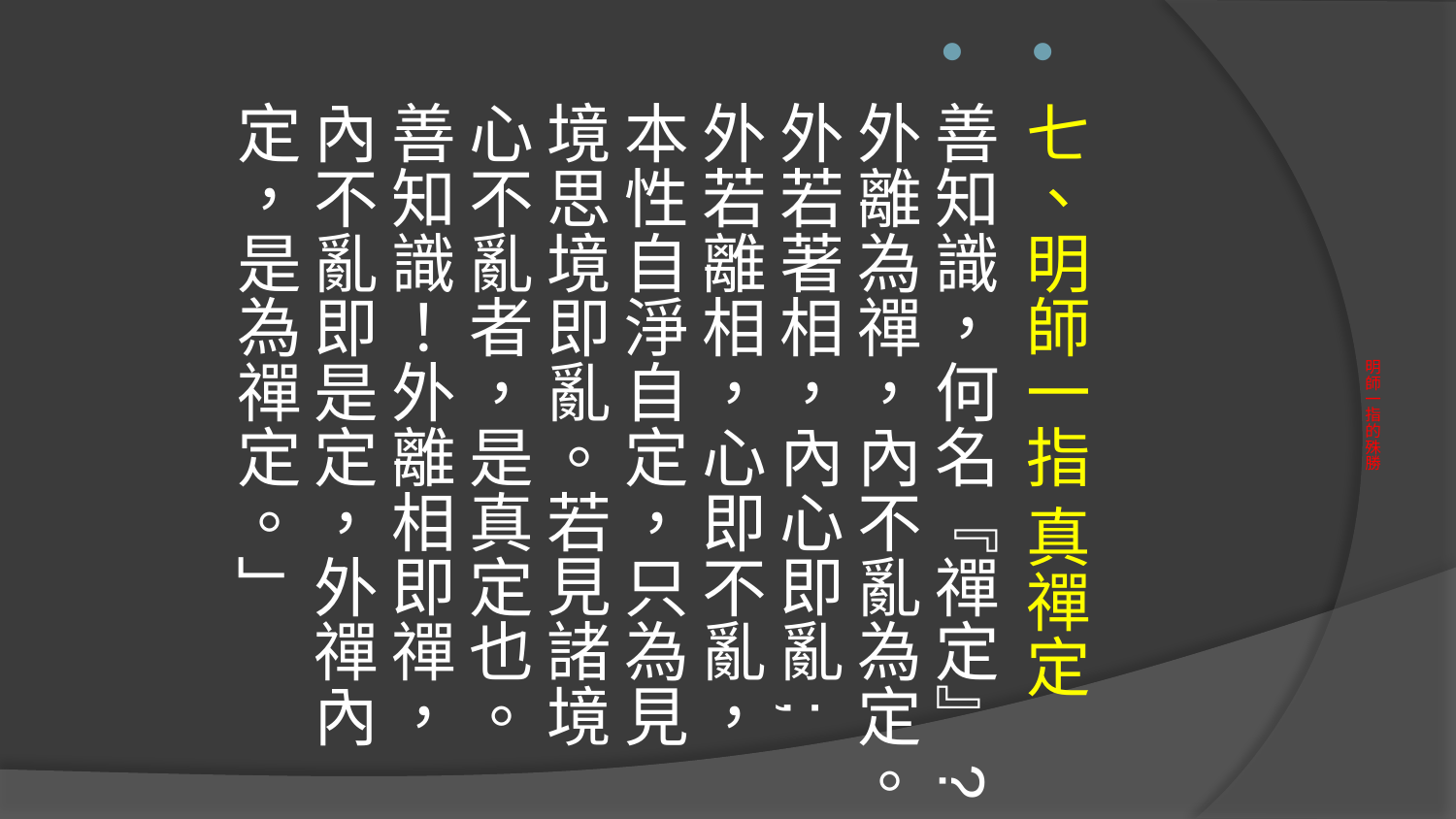

七、明師一指 真禪定
善知識，何名『禪定』?外離為禪，內不亂為定。外若著相，內心即亂;外若離相，心即不亂，本性自淨自定，只為見境思境即亂。若見諸境心不亂者，是真定也。善知識！外離相即禪，內不亂即是定，外禪內 定，是為禪定。」

# 明師一指的殊勝